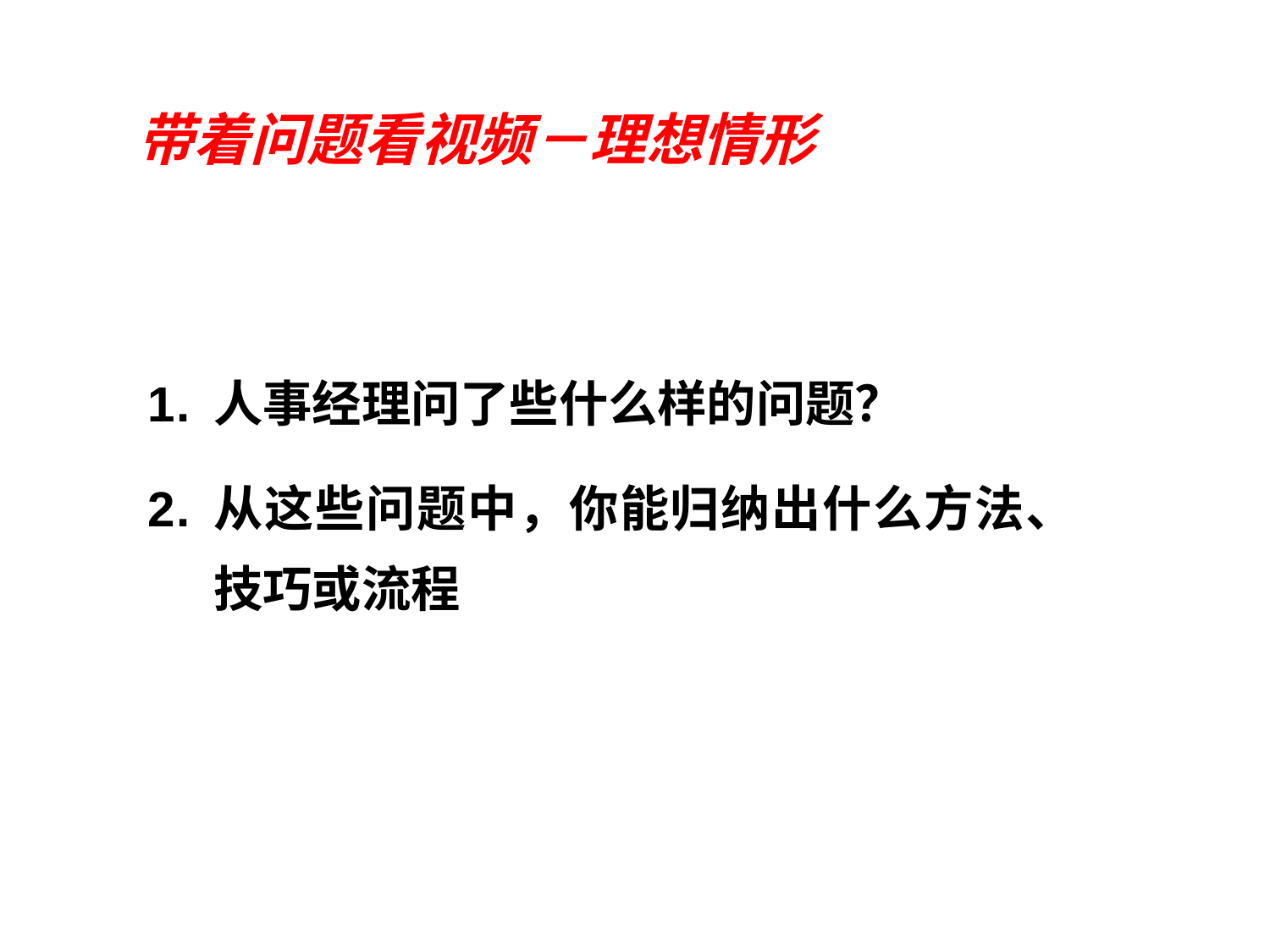

带着问题看视频－理想情形

人事经理问了些什么样的问题？
从这些问题中，你能归纳出什么方法、技巧或流程